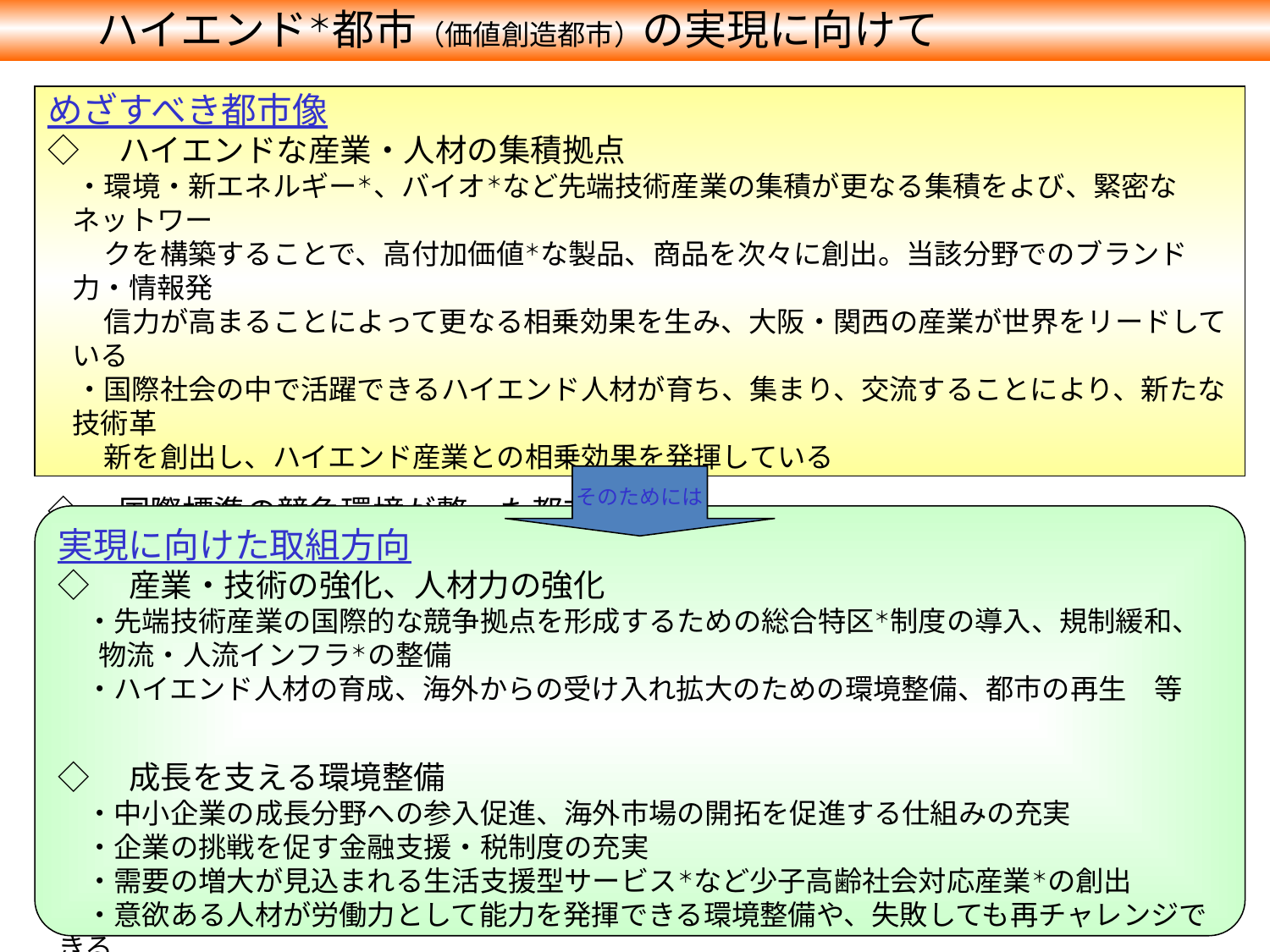

ハイエンド＊都市（価値創造都市）の実現に向けて
めざすべき都市像
◇　ハイエンドな産業・人材の集積拠点
　・環境・新エネルギー＊、バイオ＊など先端技術産業の集積が更なる集積をよび、緊密なネットワー
　　クを構築することで、高付加価値＊な製品、商品を次々に創出。当該分野でのブランド力・情報発
　　信力が高まることによって更なる相乗効果を生み、大阪・関西の産業が世界をリードしている
　・国際社会の中で活躍できるハイエンド人材が育ち、集まり、交流することにより、新たな技術革
　　新を創出し、ハイエンド産業との相乗効果を発揮している

◇　国際標準の競争環境が整った都市
　・頑張る企業、頑張るヒトほど報われる環境が整備されることによって、ハイエンドな産業・人材が創
    出され、成長が実現している
そのためには
実現に向けた取組方向
◇　産業・技術の強化、人材力の強化
　・先端技術産業の国際的な競争拠点を形成するための総合特区＊制度の導入、規制緩和、
　  物流・人流インフラ＊の整備
　・ハイエンド人材の育成、海外からの受け入れ拡大のための環境整備、都市の再生　等

◇　成長を支える環境整備
　・中小企業の成長分野への参入促進、海外市場の開拓を促進する仕組みの充実
　・企業の挑戦を促す金融支援・税制度の充実
　・需要の増大が見込まれる生活支援型サービス＊など少子高齢社会対応産業＊の創出
　・意欲ある人材が労働力として能力を発揮できる環境整備や、失敗しても再チャレンジできる
　　「トランポリン型」のセーフティネット（救済のための仕組み）の構築　等